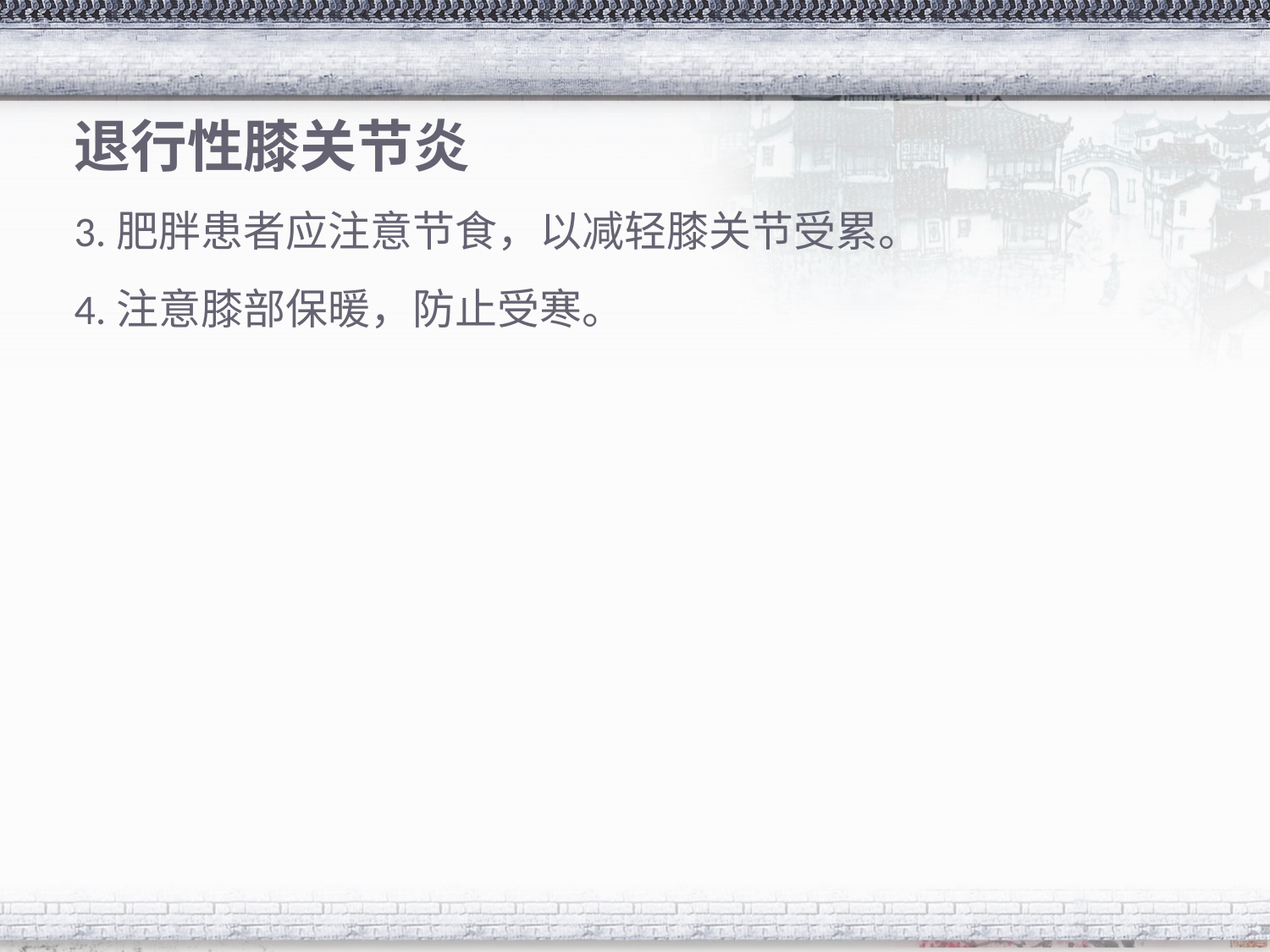

# 退行性膝关节炎
3.肥胖患者应注意节食，以减轻膝关节受累。
4.注意膝部保暖，防止受寒。